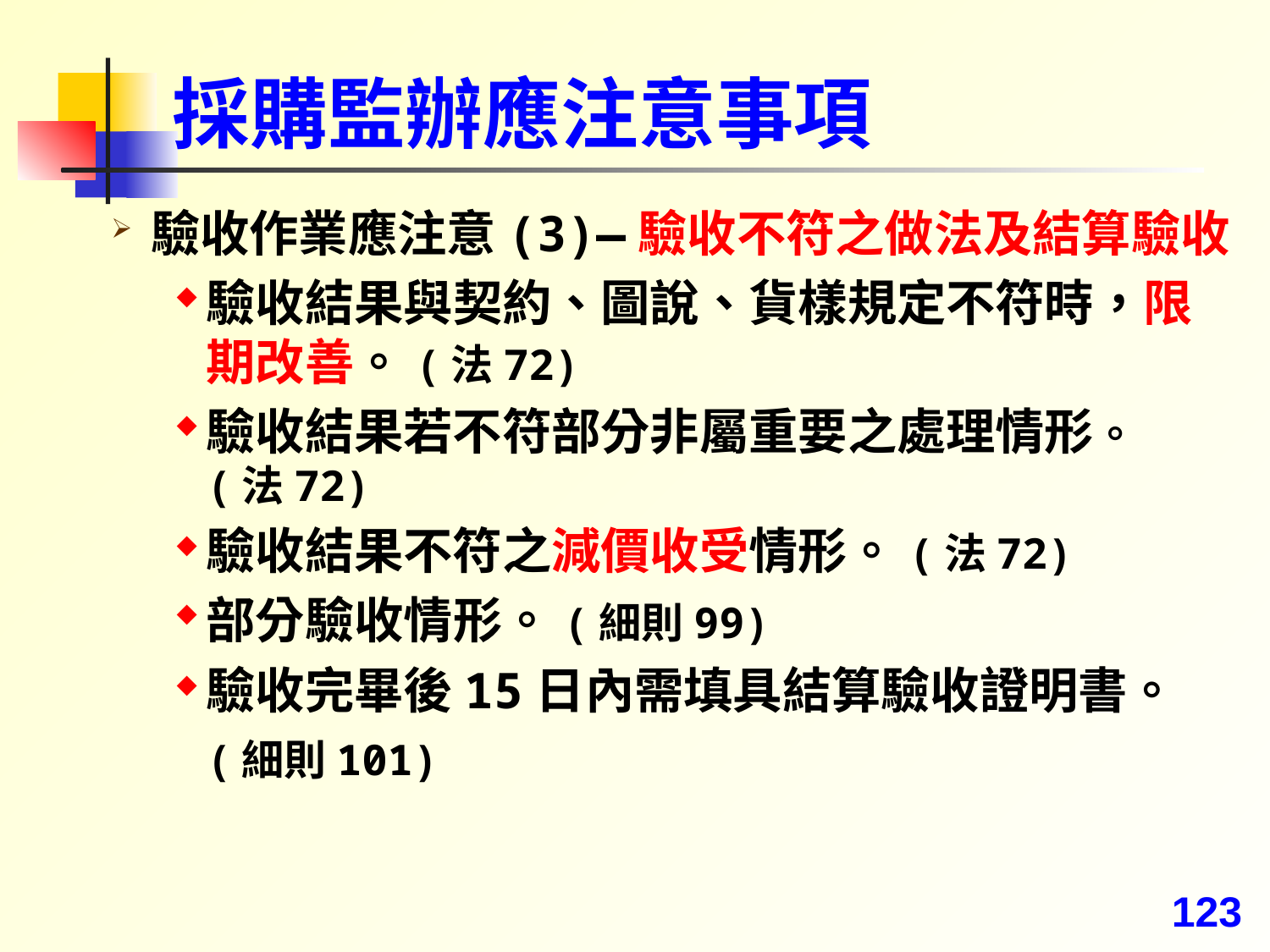

# 採購監辦應注意事項
驗收作業應注意(3)—驗收不符之做法及結算驗收
驗收結果與契約、圖說、貨樣規定不符時，限期改善。(法72)
驗收結果若不符部分非屬重要之處理情形。 (法72)
驗收結果不符之減價收受情形。(法72)
部分驗收情形。(細則99)
驗收完畢後15日內需填具結算驗收證明書。 (細則101)
123